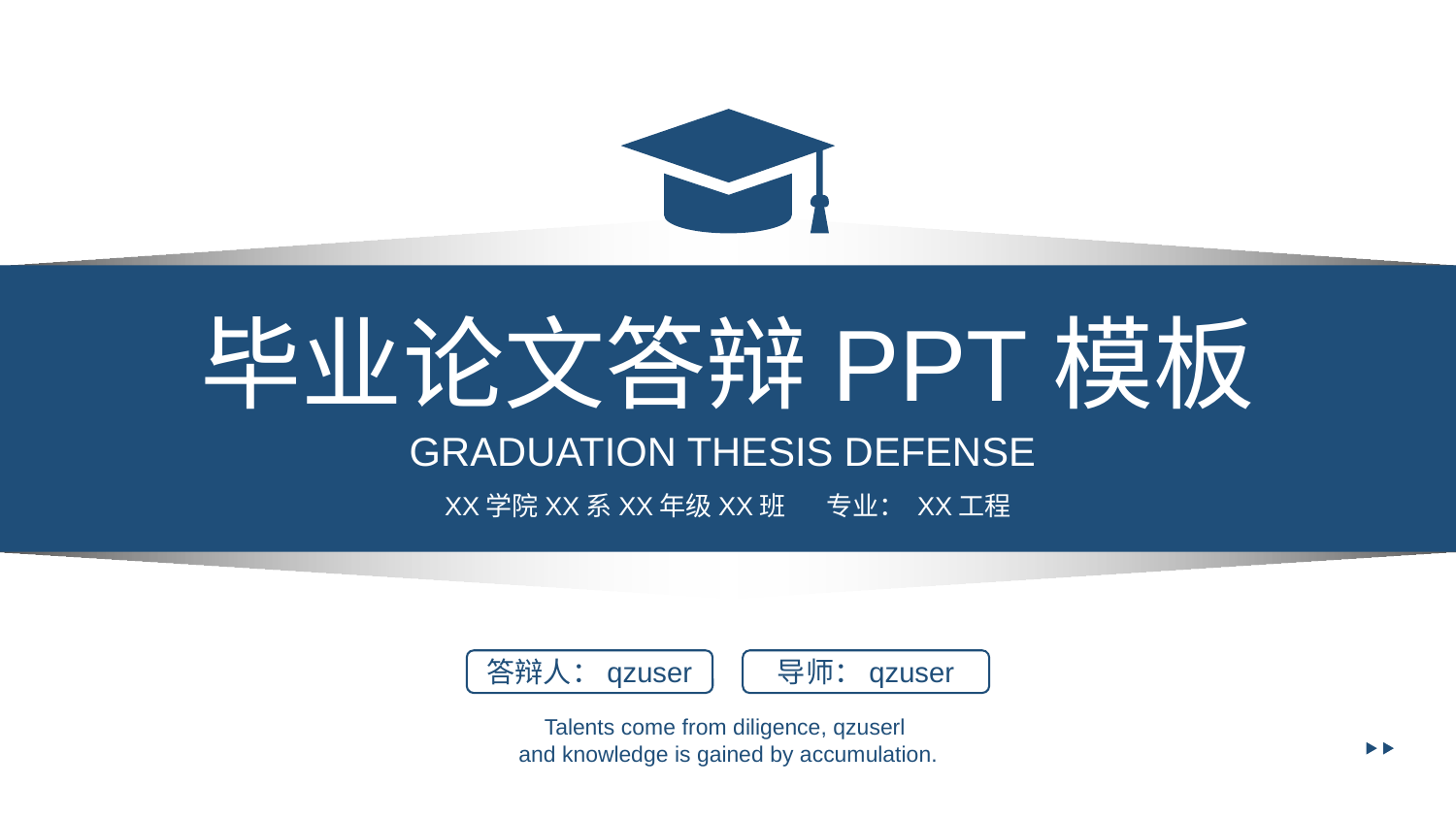

毕业论文答辩PPT模板
GRADUATION THESIS DEFENSE
XX学院XX系XX年级XX班       专业： XX工程
答辩人：qzuser
导师：qzuser
Talents come from diligence, qzuserl
and knowledge is gained by accumulation.